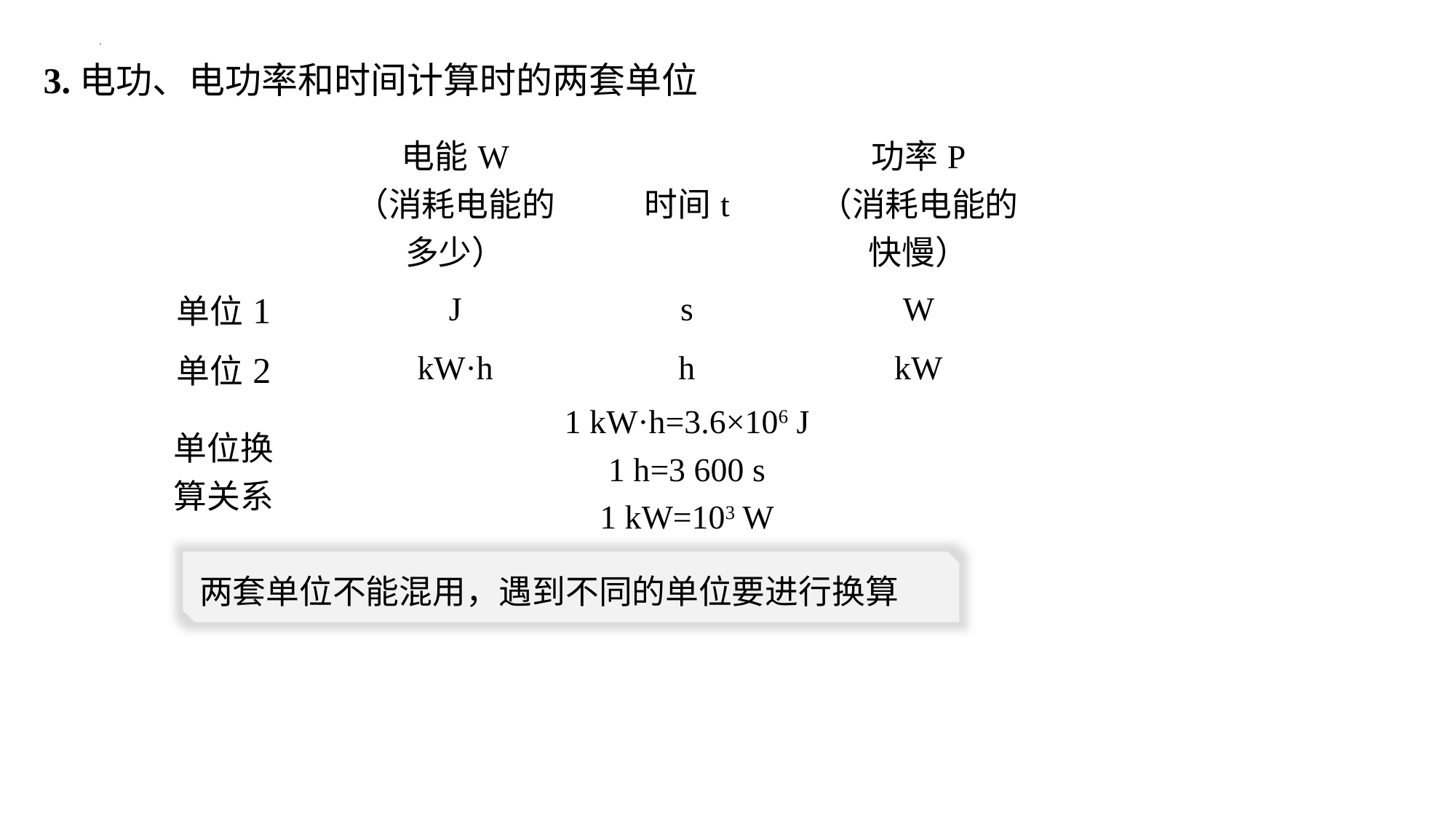

3.电功、电功率和时间计算时的两套单位
|  | 电能W （消耗电能的多少） | 时间t | 功率P （消耗电能的快慢） |
| --- | --- | --- | --- |
| 单位1 | J | s | W |
| 单位2 | kW·h | h | kW |
| 单位换 算关系 | 1 kW·h=3.6×106 J |  |  |
|  | 1 h=3 600 s |  |  |
|  | 1 kW=103 W |  |  |
两套单位不能混用，遇到不同的单位要进行换算